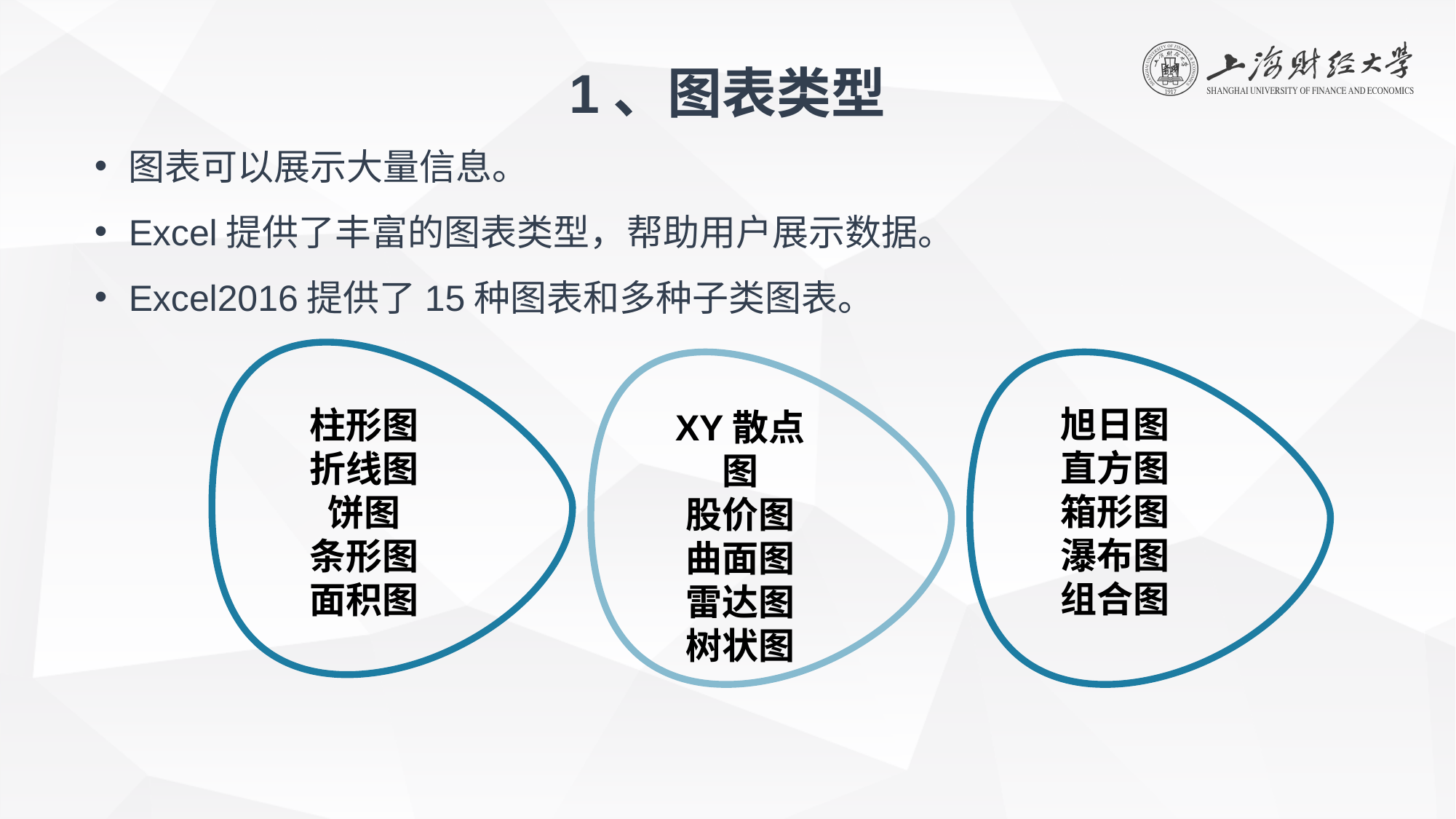

1、图表类型
图表可以展示大量信息。
Excel提供了丰富的图表类型，帮助用户展示数据。
Excel2016提供了15种图表和多种子类图表。

旭日图
直方图
箱形图
瀑布图
组合图
柱形图
折线图
饼图
条形图
面积图
XY散点图
股价图
曲面图
雷达图
树状图